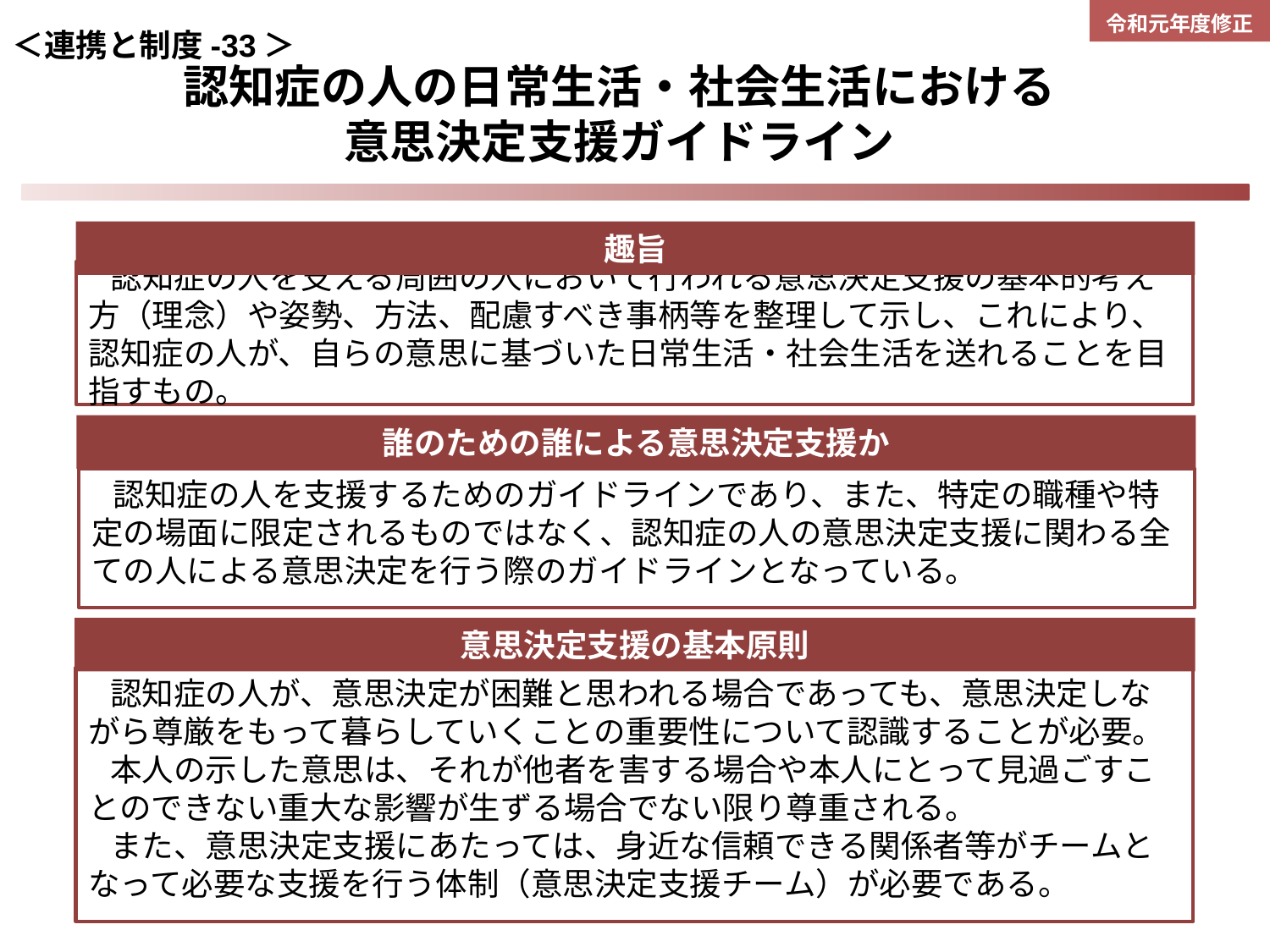

＜連携と制度-33＞
令和元年度修正
認知症の人の日常生活・社会生活における
意思決定支援ガイドライン

趣旨
  認知症の人を支える周囲の人において行われる意思決定支援の基本的考え方（理念）や姿勢、方法、配慮すべき事柄等を整理して示し、これにより、 認知症の人が、自らの意思に基づいた日常生活・社会生活を送れることを目指すもの。
誰のための誰による意思決定支援か
  認知症の人を支援するためのガイドラインであり、また、特定の職種や特定の場面に限定されるものではなく、認知症の人の意思決定支援に関わる全ての人による意思決定を行う際のガイドラインとなっている。
意思決定支援の基本原則
  認知症の人が、意思決定が困難と思われる場合であっても、意思決定しながら尊厳をもって暮らしていくことの重要性について認識することが必要。
  本人の示した意思は、それが他者を害する場合や本人にとって見過ごすことのできない重大な影響が生ずる場合でない限り尊重される。
  また、意思決定支援にあたっては、身近な信頼できる関係者等がチームとなって必要な支援を行う体制（意思決定支援チーム）が必要である。